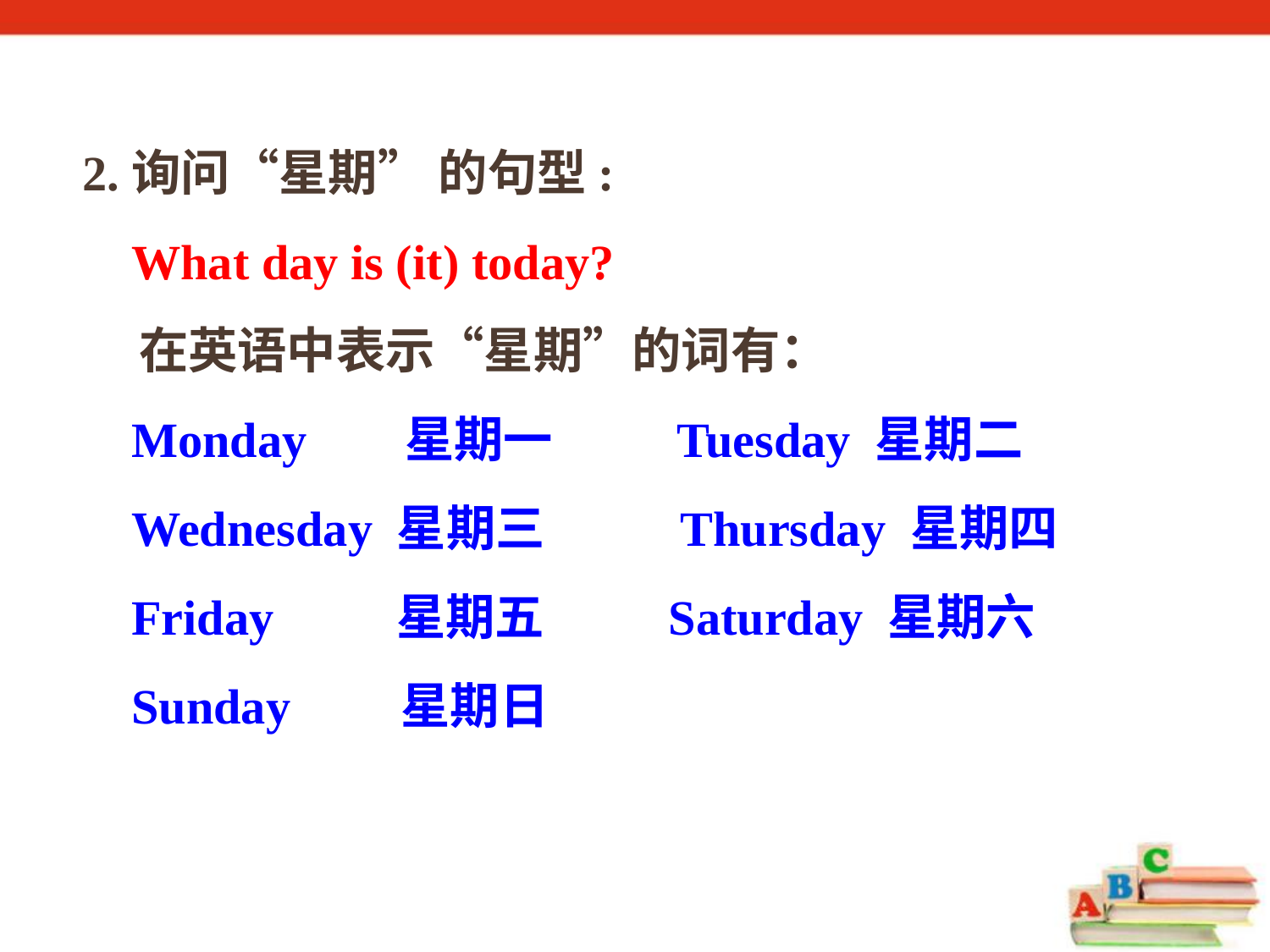

2.询问“星期” 的句型:
    What day is (it) today?
    在英语中表示“星期”的词有：
    Monday       星期一          Tuesday 星期二
    Wednesday 星期三           Thursday 星期四
    Friday         星期五          Saturday 星期六
    Sunday        星期日